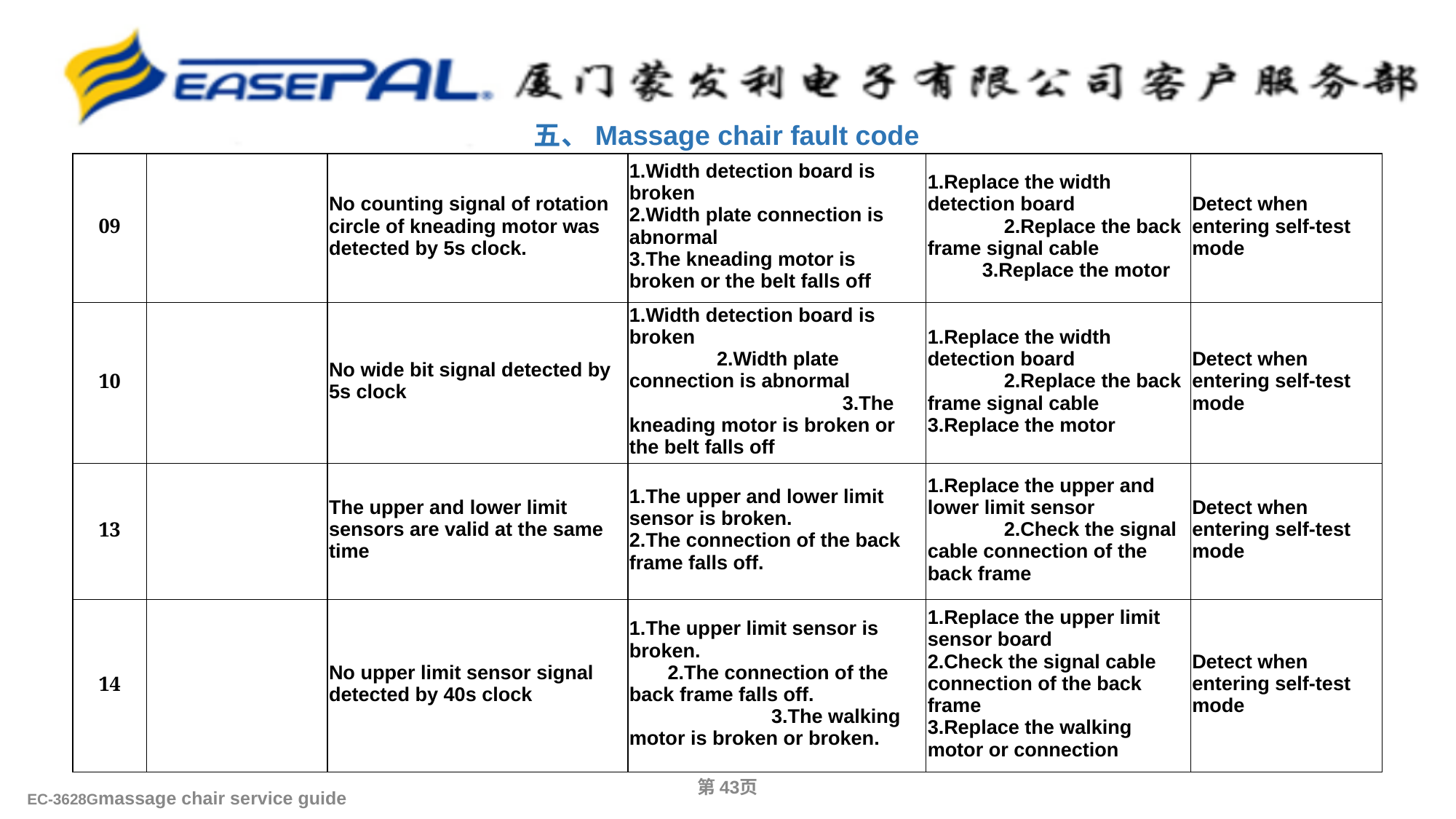

五、Massage chair fault code
| 09 |  | No counting signal of rotation circle of kneading motor was detected by 5s clock. | 1.Width detection board is broken 2.Width plate connection is abnormal 3.The kneading motor is broken or the belt falls off | 1.Replace the width detection board 2.Replace the back frame signal cable 3.Replace the motor | Detect when entering self-test mode |
| --- | --- | --- | --- | --- | --- |
| 10 |  | No wide bit signal detected by 5s clock | 1.Width detection board is broken 2.Width plate connection is abnormal 3.The kneading motor is broken or the belt falls off | 1.Replace the width detection board 2.Replace the back frame signal cable 3.Replace the motor | Detect when entering self-test mode |
| 13 |  | The upper and lower limit sensors are valid at the same time | 1.The upper and lower limit sensor is broken. 2.The connection of the back frame falls off. | 1.Replace the upper and lower limit sensor 2.Check the signal cable connection of the back frame | Detect when entering self-test mode |
| 14 |  | No upper limit sensor signal detected by 40s clock | 1.The upper limit sensor is broken. 2.The connection of the back frame falls off. 3.The walking motor is broken or broken. | 1.Replace the upper limit sensor board 2.Check the signal cable connection of the back frame 3.Replace the walking motor or connection | Detect when entering self-test mode |
第43页
EC-3628Gmassage chair service guide